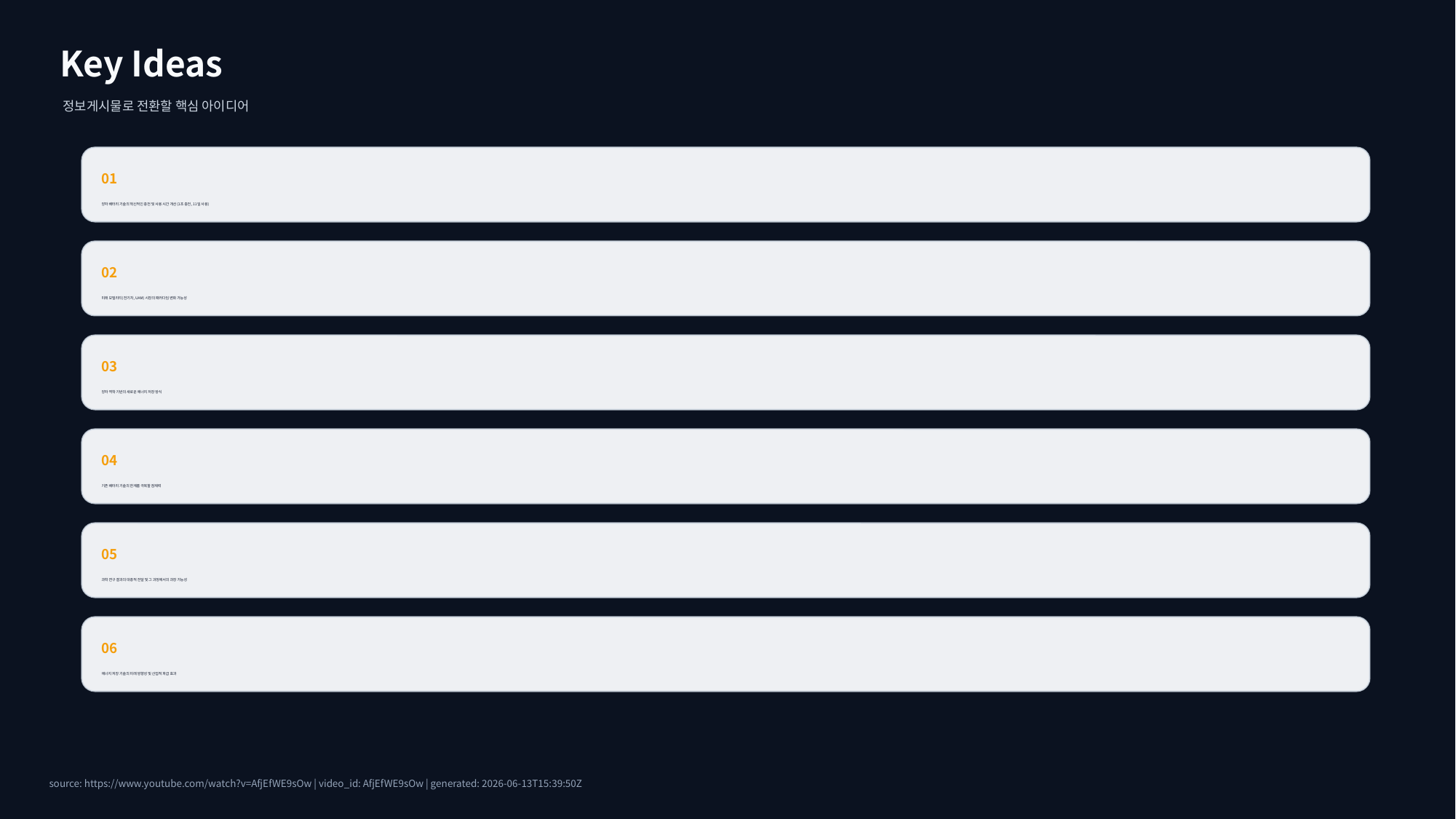

Key Ideas
정보게시물로 전환할 핵심 아이디어

01
양자 배터리 기술의 혁신적인 충전 및 사용 시간 개선 (1초 충전, 11일 사용)

02
미래 모빌리티(전기차, UAM) 시장의 패러다임 변화 가능성

03
양자 역학 기반의 새로운 에너지 저장 방식

04
기존 배터리 기술의 한계를 극복할 잠재력

05
과학 연구 결과의 대중적 전달 및 그 과정에서의 과장 가능성

06
에너지 저장 기술의 미래 방향성 및 산업적 파급 효과
source: https://www.youtube.com/watch?v=AfjEfWE9sOw | video_id: AfjEfWE9sOw | generated: 2026-06-13T15:39:50Z